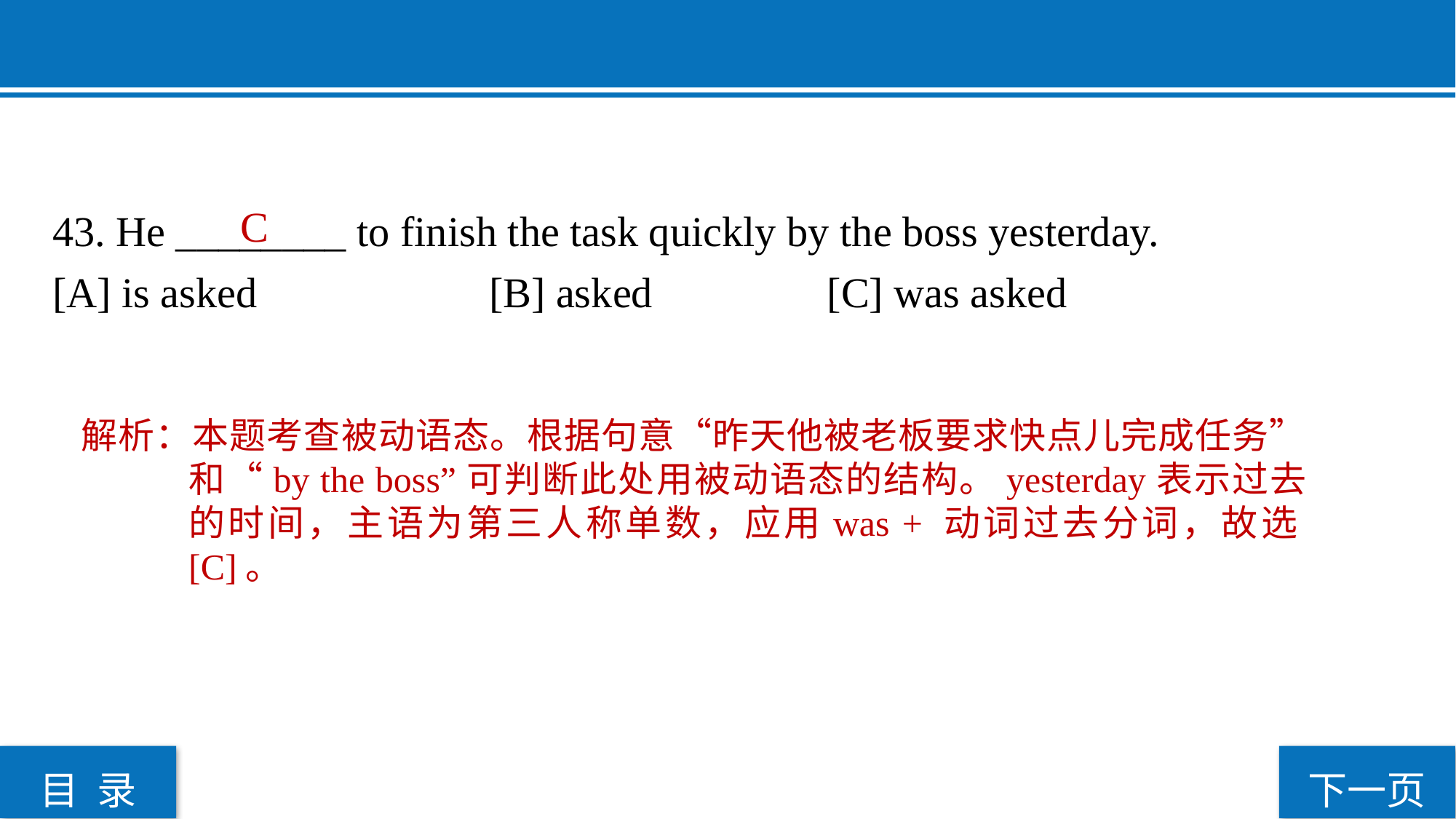

43. He ________ to finish the task quickly by the boss yesterday.
[A] is asked 			[B] asked		 [C] was asked
 C
解析：本题考查被动语态。根据句意“昨天他被老板要求快点儿完成任务”和“by the boss”可判断此处用被动语态的结构。yesterday表示过去的时间，主语为第三人称单数，应用was + 动词过去分词，故选[C]。